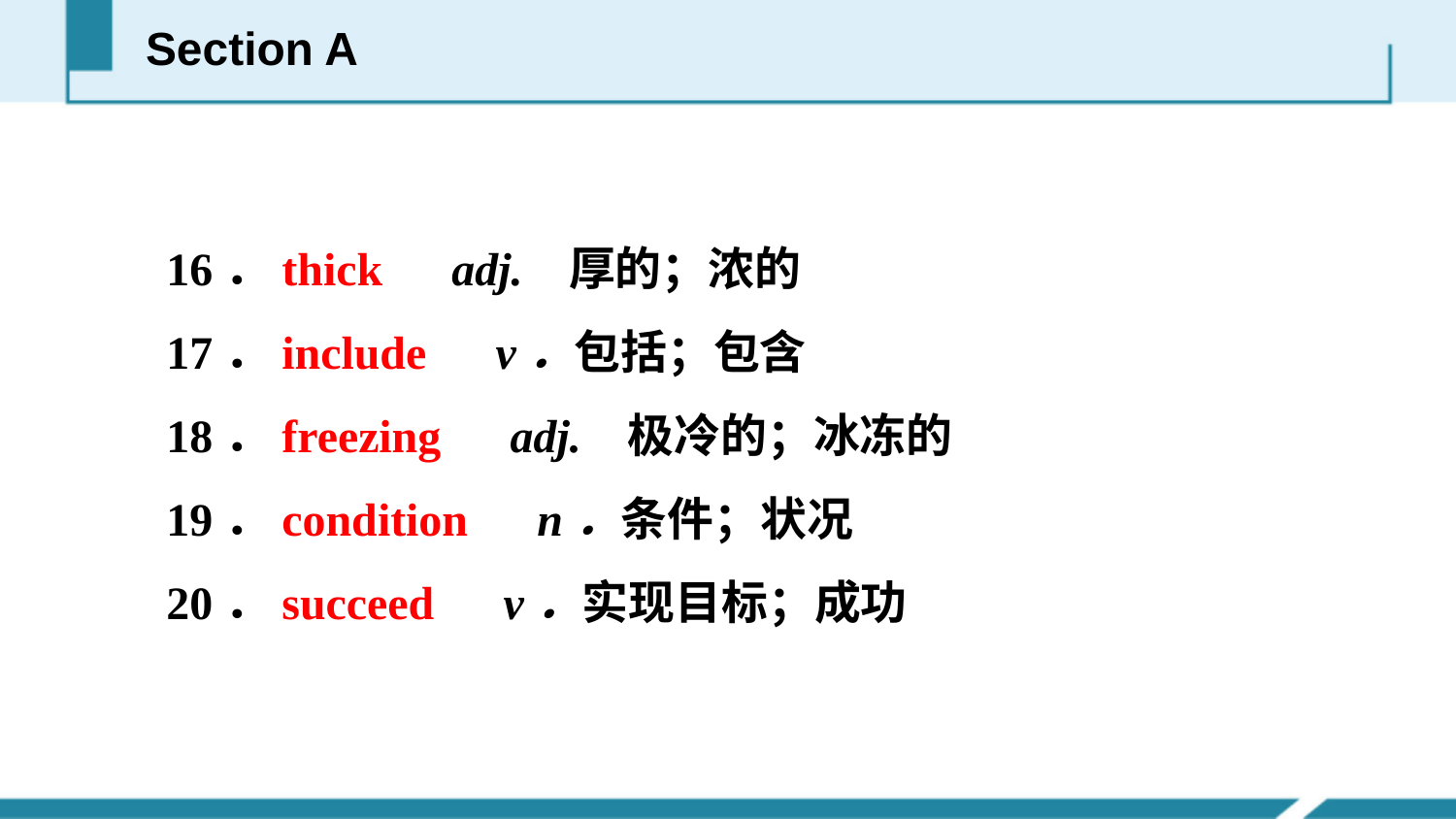

Section A
16．thick　adj.   厚的；浓的
17．include　v．包括；包含
18．freezing　adj.   极冷的；冰冻的
19．condition　n．条件；状况
20．succeed　v．实现目标；成功